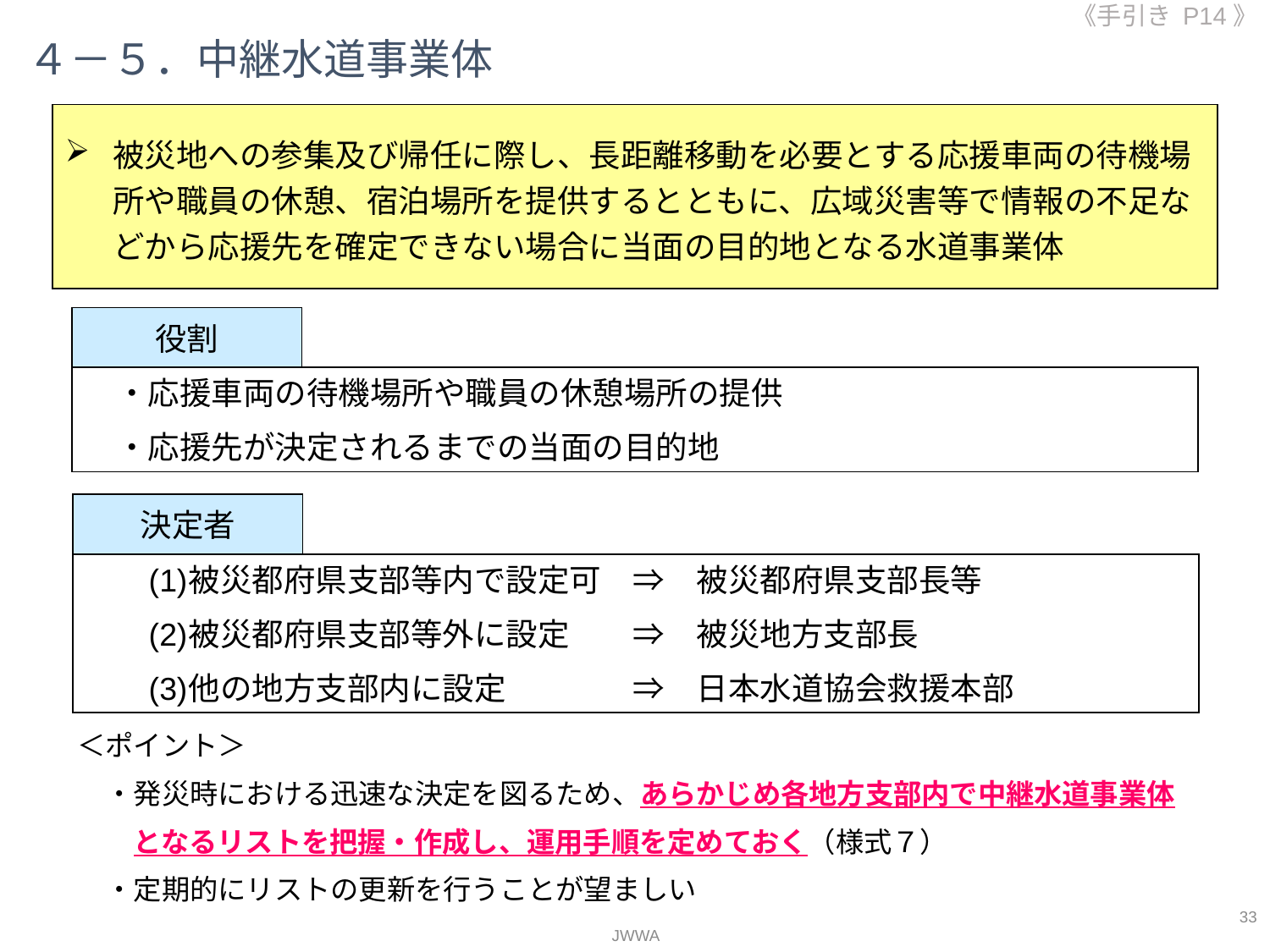

《手引き P14》
４－５．中継水道事業体
被災地への参集及び帰任に際し、長距離移動を必要とする応援車両の待機場所や職員の休憩、宿泊場所を提供するとともに、広域災害等で情報の不足などから応援先を確定できない場合に当面の目的地となる水道事業体
役割
　・応援車両の待機場所や職員の休憩場所の提供
　・応援先が決定されるまでの当面の目的地
決定者
被災都府県支部等内で設定可　⇒　被災都府県支部長等
被災都府県支部等外に設定　　⇒　被災地方支部長
他の地方支部内に設定　　　　⇒　日本水道協会救援本部
＜ポイント＞
　・発災時における迅速な決定を図るため、あらかじめ各地方支部内で中継水道事業体
　　となるリストを把握・作成し、運用手順を定めておく（様式７）
　・定期的にリストの更新を行うことが望ましい
33
JWWA